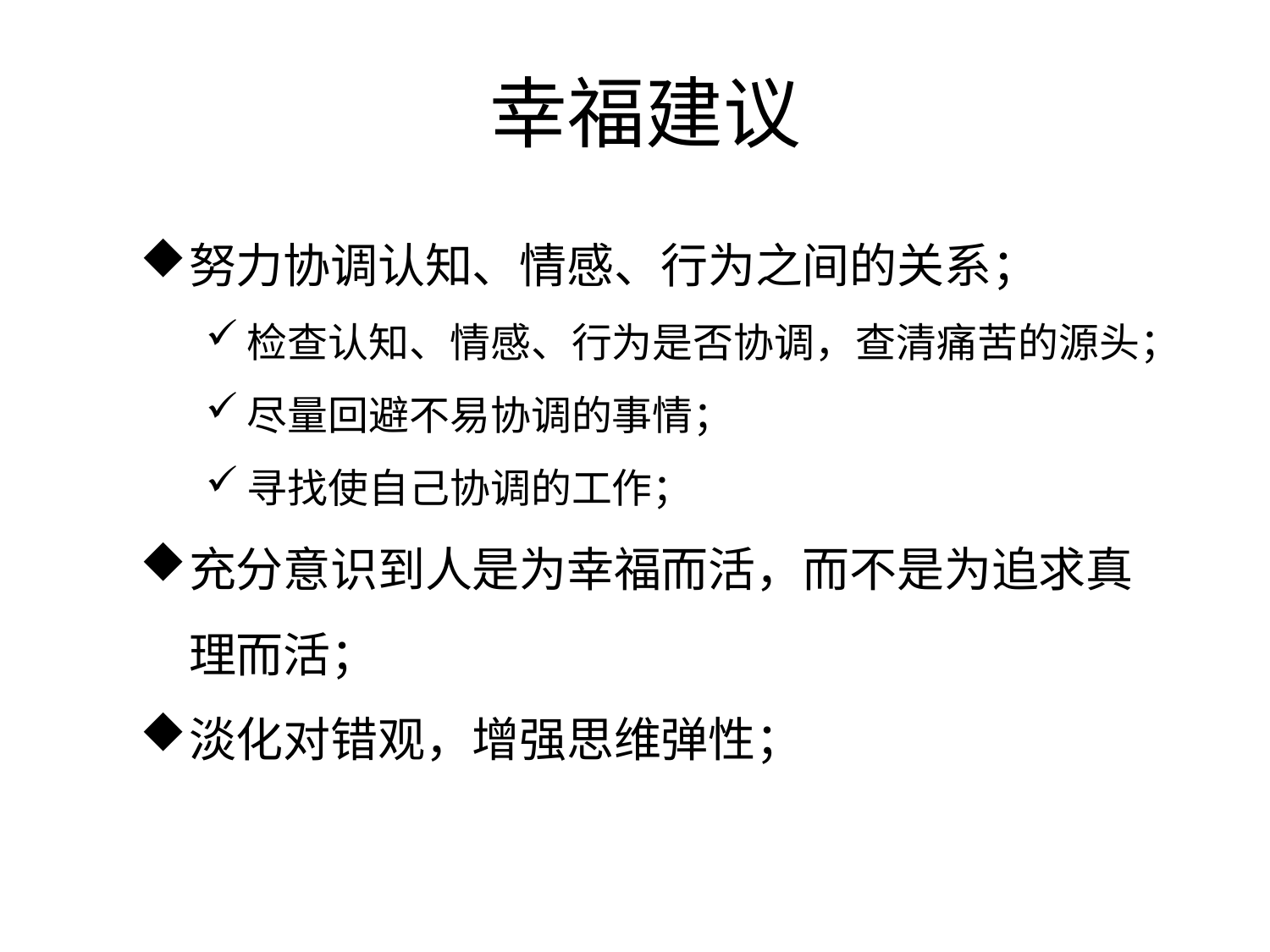

# 幸福建议
努力协调认知、情感、行为之间的关系；
检查认知、情感、行为是否协调，查清痛苦的源头；
尽量回避不易协调的事情；
寻找使自己协调的工作；
充分意识到人是为幸福而活，而不是为追求真理而活；
淡化对错观，增强思维弹性；